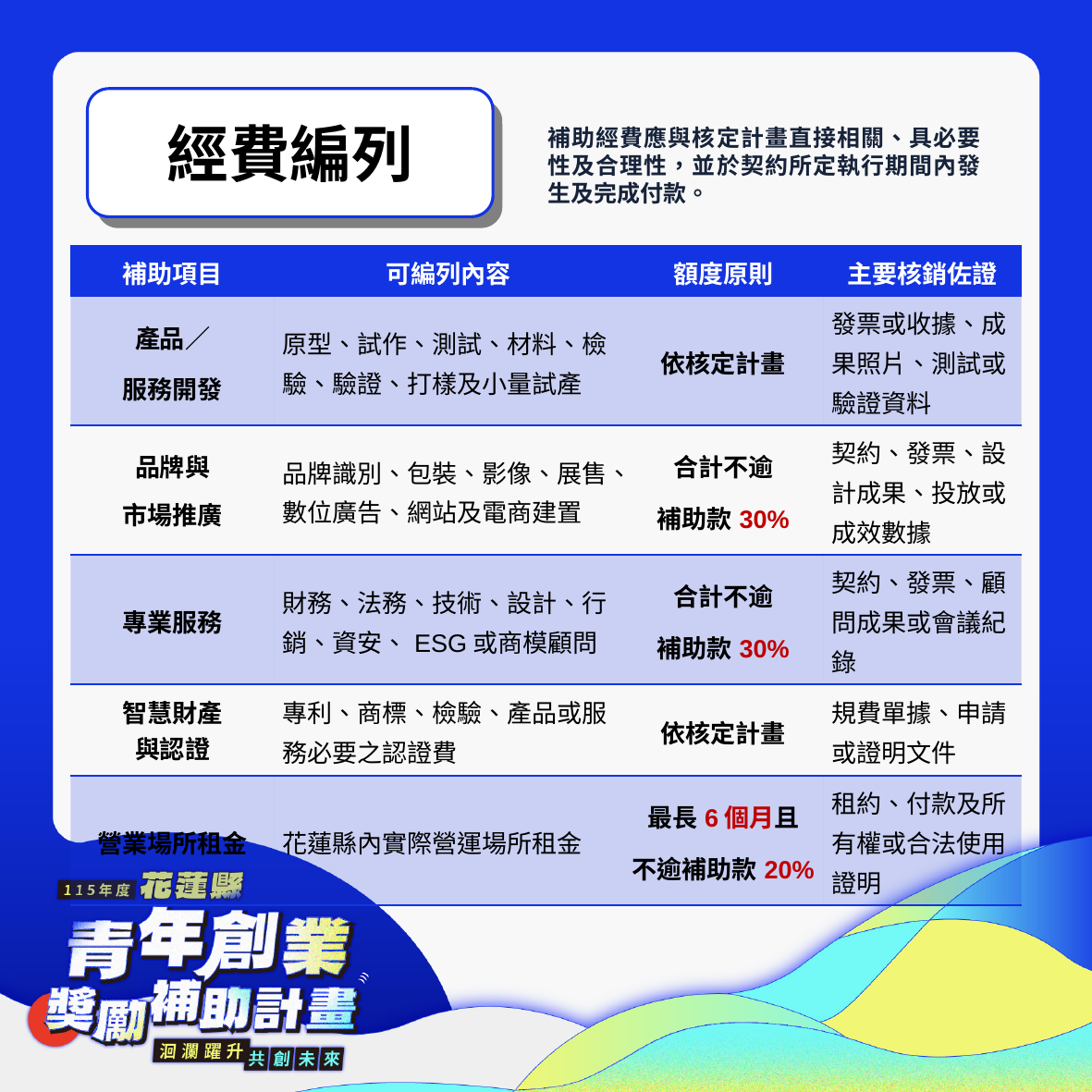

經費編列

補助經費應與核定計畫直接相關、具必要性及合理性，並於契約所定執行期間內發生及完成付款。
| 補助項目 | 可編列內容 | 額度原則 | 主要核銷佐證 |
| --- | --- | --- | --- |
| 產品／ 服務開發 | 原型、試作、測試、材料、檢驗、驗證、打樣及小量試產 | 依核定計畫 | 發票或收據、成果照片、測試或驗證資料 |
| 品牌與 市場推廣 | 品牌識別、包裝、影像、展售、數位廣告、網站及電商建置 | 合計不逾 補助款30% | 契約、發票、設計成果、投放或成效數據 |
| 專業服務 | 財務、法務、技術、設計、行銷、資安、ESG或商模顧問 | 合計不逾 補助款30% | 契約、發票、顧問成果或會議紀錄 |
| 智慧財產 與認證 | 專利、商標、檢驗、產品或服務必要之認證費 | 依核定計畫 | 規費單據、申請或證明文件 |
| 營業場所租金 | 花蓮縣內實際營運場所租金 | 最長6個月且 不逾補助款20% | 租約、付款及所有權或合法使用證明 |